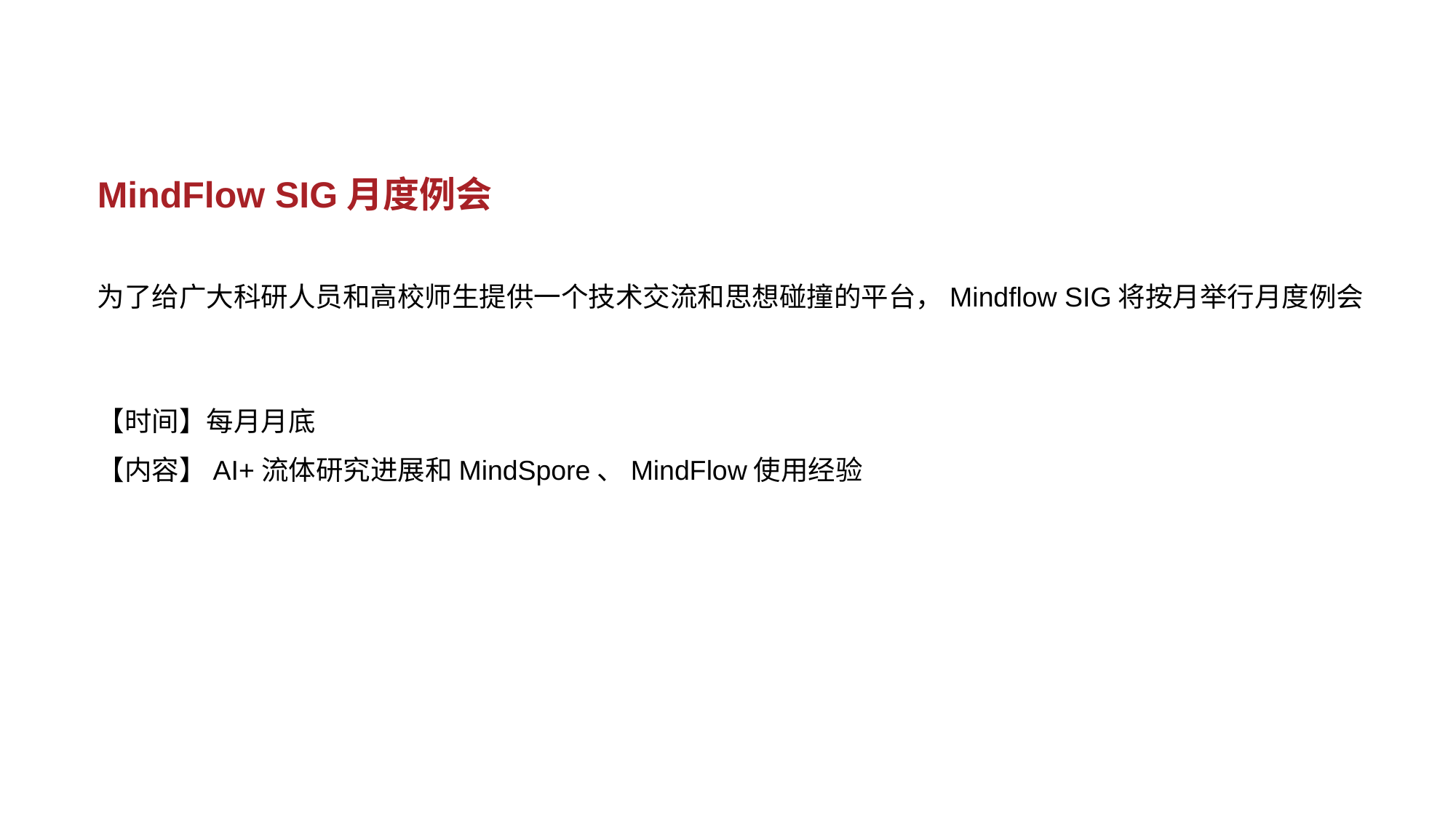

MindFlow SIG月度例会
为了给广大科研人员和高校师生提供一个技术交流和思想碰撞的平台，Mindflow SIG将按月举行月度例会
【时间】每月月底
【内容】AI+流体研究进展和MindSpore、MindFlow使用经验